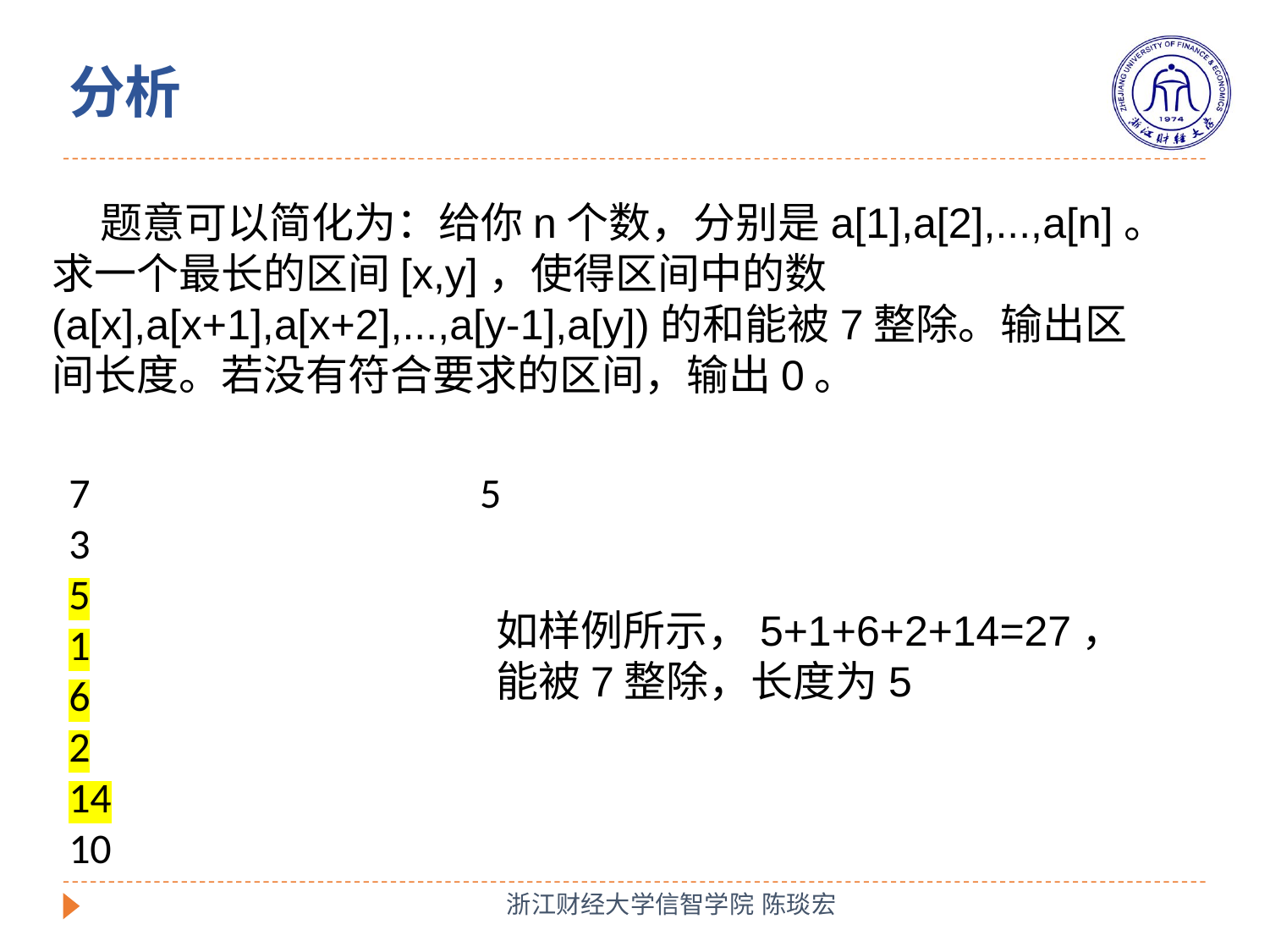

# 分析
    题意可以简化为：给你n个数，分别是a[1],a[2],...,a[n]。求一个最长的区间[x,y]，使得区间中的数(a[x],a[x+1],a[x+2],...,a[y-1],a[y])的和能被7整除。输出区间长度。若没有符合要求的区间，输出0。
7
3
5
1
6
2
14
10
5
如样例所示，5+1+6+2+14=27，能被7整除，长度为5
浙江财经大学信智学院 陈琰宏
8